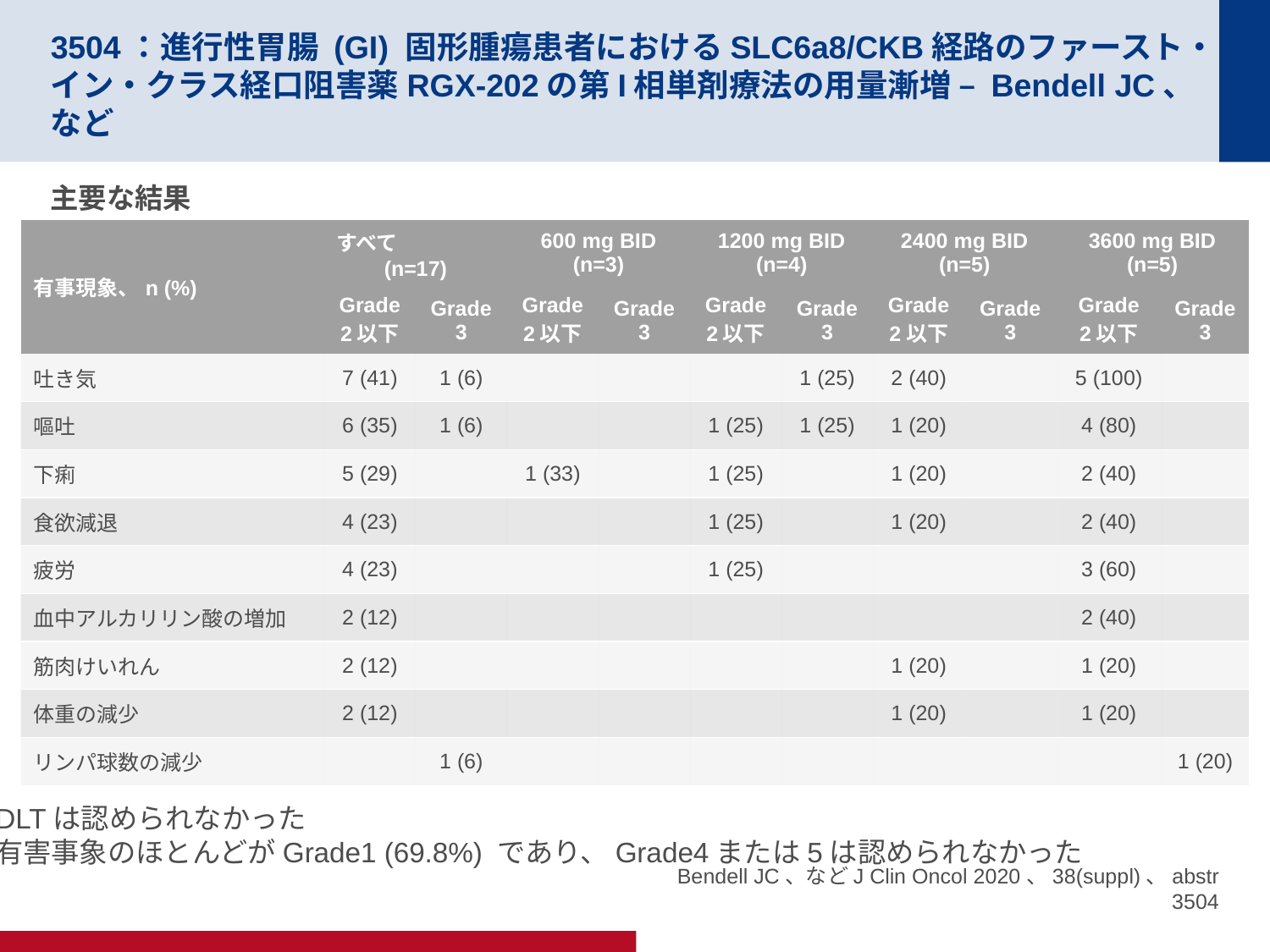

# 3504：進行性胃腸 (GI) 固形腫瘍患者におけるSLC6a8/CKB経路のファースト・イン・クラス経口阻害薬RGX-202の第I相単剤療法の用量漸増 – Bendell JC、など
主要な結果
| 有事現象、n (%) | すべて (n=17) |  | 600 mg BID (n=3) |  | 1200 mg BID (n=4) |  | 2400 mg BID (n=5) |  | 3600 mg BID (n=5) |  |
| --- | --- | --- | --- | --- | --- | --- | --- | --- | --- | --- |
|  | Grade2以下 | Grade3 | Grade2以下 | Grade3 | Grade2以下 | Grade3 | Grade2以下 | Grade3 | Grade 2以下 | Grade3 |
| 吐き気 | 7 (41) | 1 (6) |  |  |  | 1 (25) | 2 (40) |  | 5 (100) |  |
| 嘔吐 | 6 (35) | 1 (6) |  |  | 1 (25) | 1 (25) | 1 (20) |  | 4 (80) |  |
| 下痢 | 5 (29) |  | 1 (33) |  | 1 (25) |  | 1 (20) |  | 2 (40) |  |
| 食欲減退 | 4 (23) |  |  |  | 1 (25) |  | 1 (20) |  | 2 (40) |  |
| 疲労 | 4 (23) |  |  |  | 1 (25) |  |  |  | 3 (60) |  |
| 血中アルカリリン酸の増加 | 2 (12) |  |  |  |  |  |  |  | 2 (40) |  |
| 筋肉けいれん | 2 (12) |  |  |  |  |  | 1 (20) |  | 1 (20) |  |
| 体重の減少 | 2 (12) |  |  |  |  |  | 1 (20) |  | 1 (20) |  |
| リンパ球数の減少 |  | 1 (6) |  |  |  |  |  |  |  | 1 (20) |
DLTは認められなかった
有害事象のほとんどがGrade1 (69.8%) であり、Grade4または5は認められなかった
Bendell JC、などJ Clin Oncol 2020、38(suppl)、abstr 3504